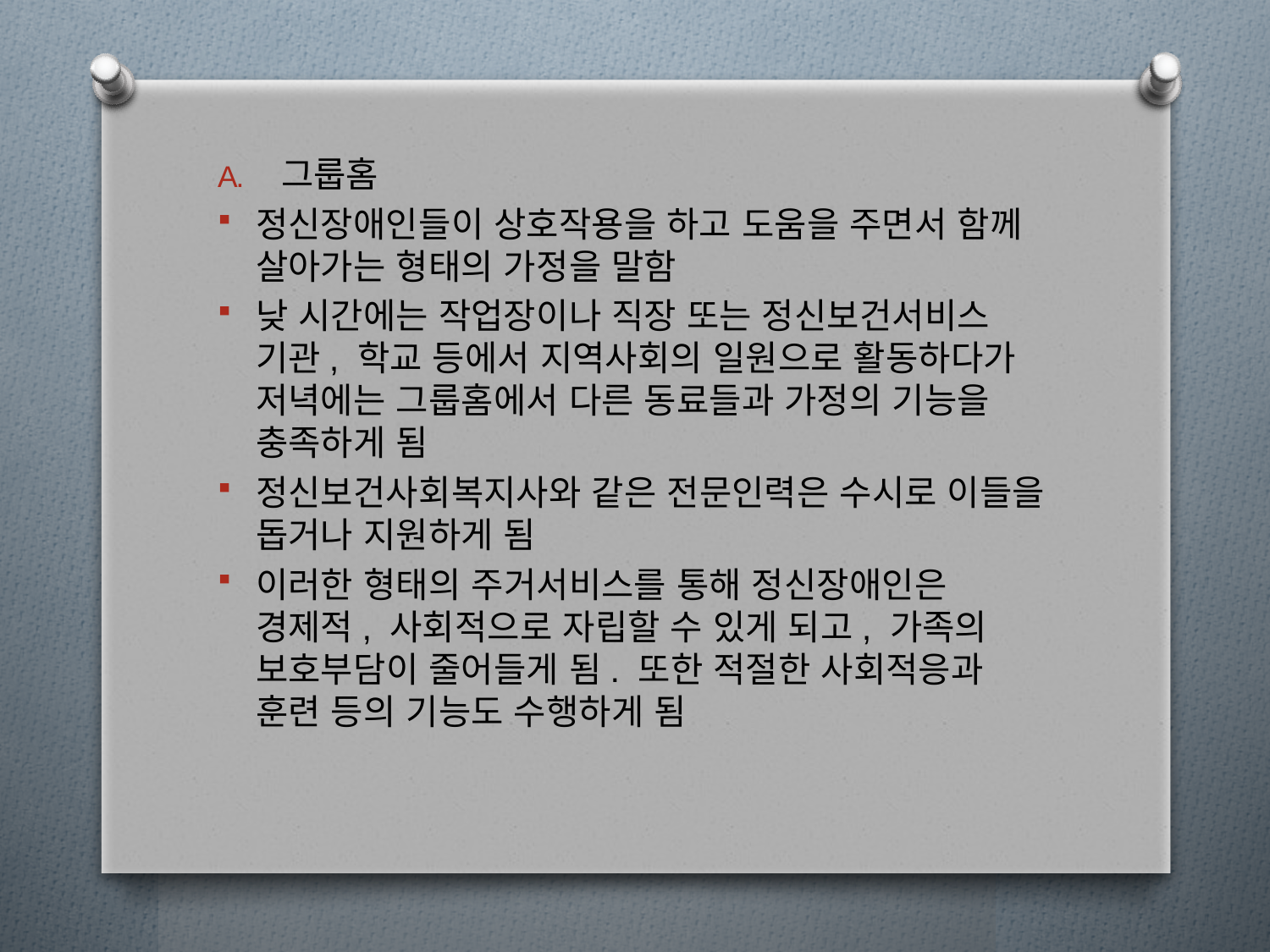

그룹홈
정신장애인들이 상호작용을 하고 도움을 주면서 함께 살아가는 형태의 가정을 말함
낮 시간에는 작업장이나 직장 또는 정신보건서비스 기관, 학교 등에서 지역사회의 일원으로 활동하다가 저녁에는 그룹홈에서 다른 동료들과 가정의 기능을 충족하게 됨
정신보건사회복지사와 같은 전문인력은 수시로 이들을 돕거나 지원하게 됨
이러한 형태의 주거서비스를 통해 정신장애인은 경제적, 사회적으로 자립할 수 있게 되고, 가족의 보호부담이 줄어들게 됨. 또한 적절한 사회적응과 훈련 등의 기능도 수행하게 됨